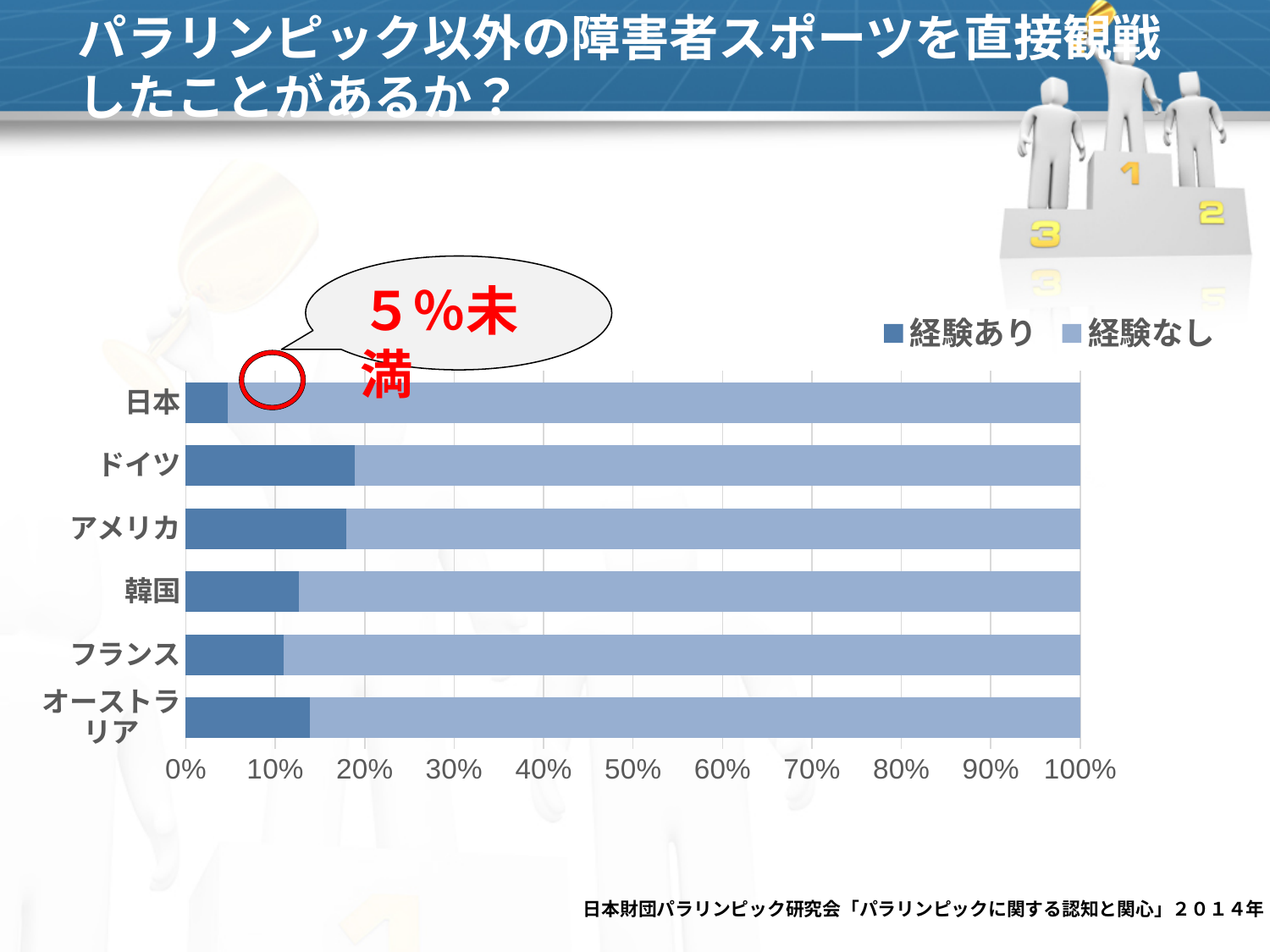

# パラリンピック以外の障害者スポーツを直接観戦 したことがあるか？
５％未満

### Chart

| Category | 経験あり | 経験なし |
|---|---|---|
| オーストラリア | 13.9 | 86.1 |
| フランス | 10.8 | 88.2 |
| 韓国 | 12.6 | 87.4 |
| アメリカ | 17.9 | 82.1 |
| ドイツ | 18.9 | 81.1 |
| 日本 | 4.7 | 95.3 |
日本財団パラリンピック研究会「パラリンピックに関する認知と関心」２０１４年